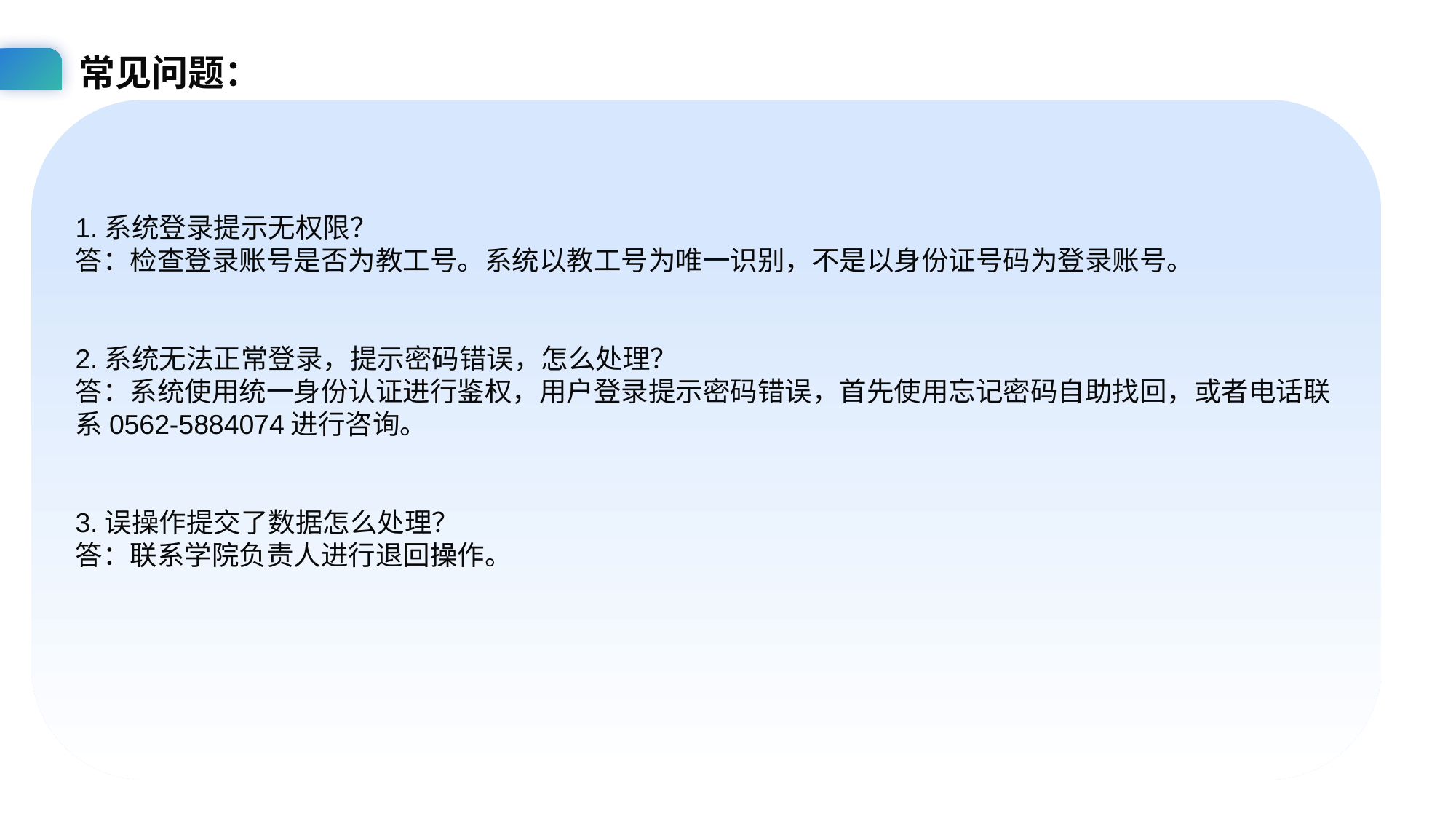

常见问题：

1.系统登录提示无权限？
答：检查登录账号是否为教工号。系统以教工号为唯一识别，不是以身份证号码为登录账号。

2.系统无法正常登录，提示密码错误，怎么处理？
答：系统使用统一身份认证进行鉴权，用户登录提示密码错误，首先使用忘记密码自助找回，或者电话联系0562-5884074进行咨询。

3.误操作提交了数据怎么处理？
答：联系学院负责人进行退回操作。